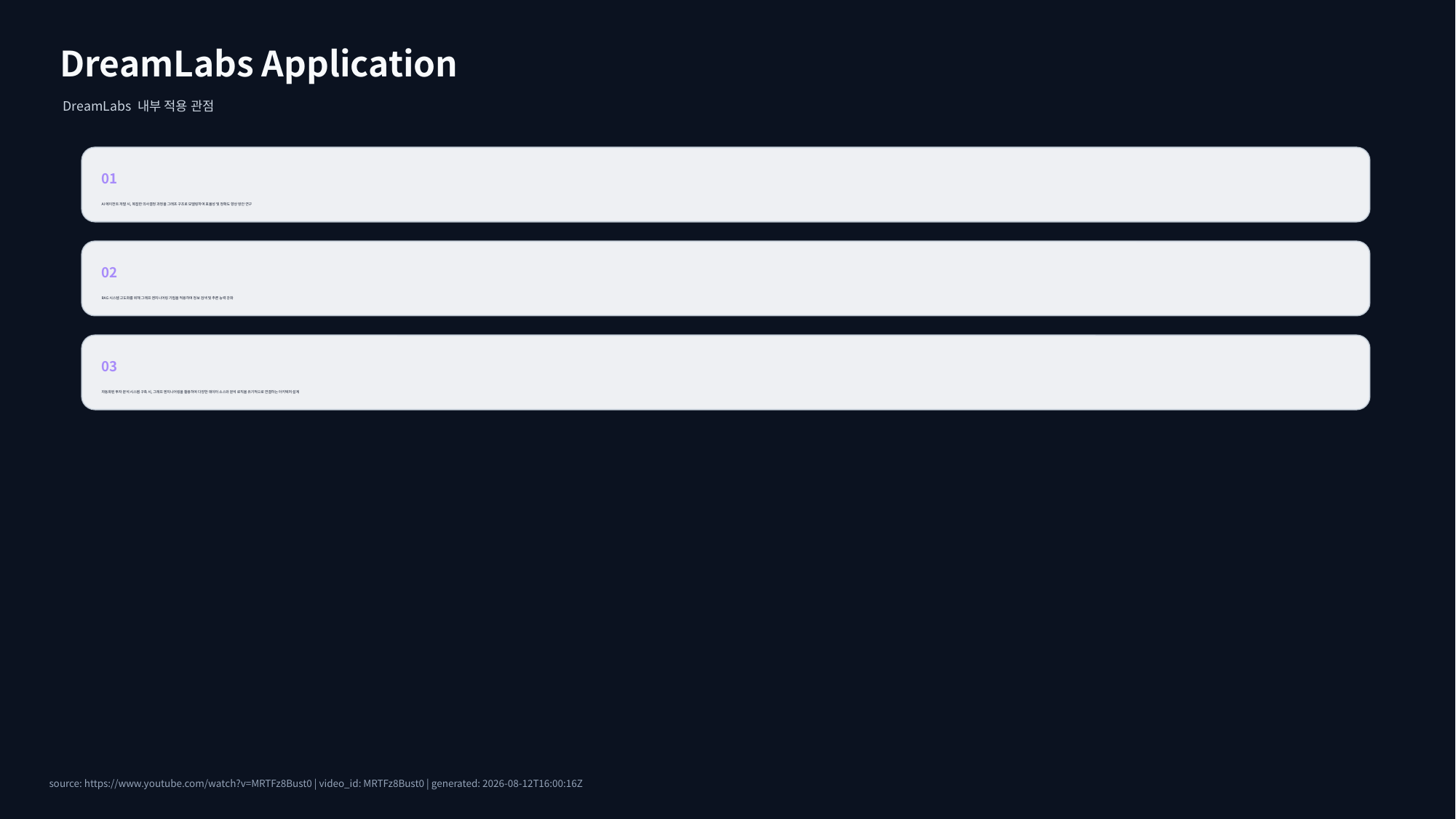

DreamLabs Application
DreamLabs 내부 적용 관점

01
AI 에이전트 개발 시, 복잡한 의사결정 과정을 그래프 구조로 모델링하여 효율성 및 정확도 향상 방안 연구

02
RAG 시스템 고도화를 위해 그래프 엔지니어링 기법을 적용하여 정보 검색 및 추론 능력 강화

03
자동화된 투자 분석 시스템 구축 시, 그래프 엔지니어링을 활용하여 다양한 데이터 소스와 분석 로직을 유기적으로 연결하는 아키텍처 설계
source: https://www.youtube.com/watch?v=MRTFz8Bust0 | video_id: MRTFz8Bust0 | generated: 2026-08-12T16:00:16Z